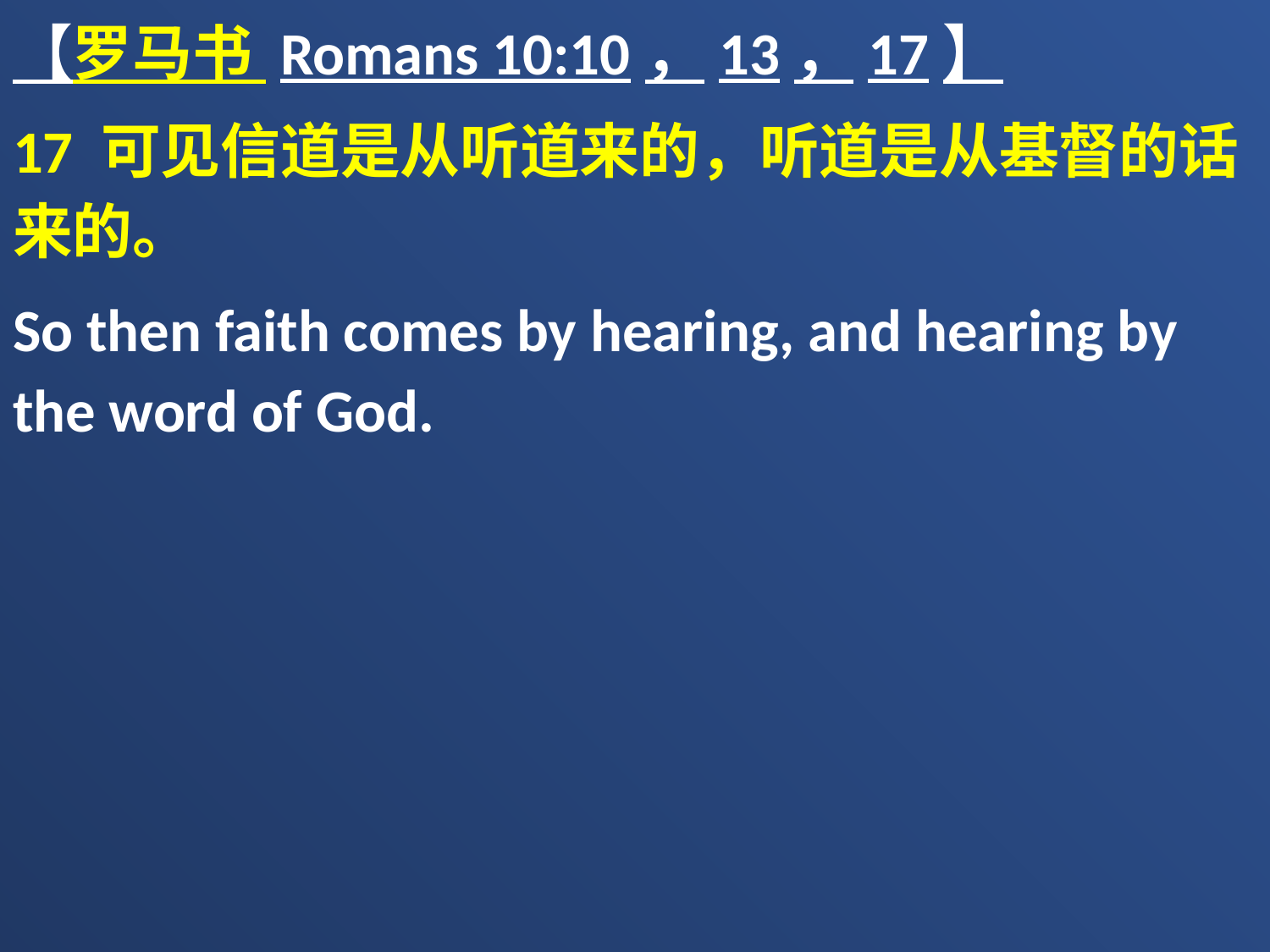

【罗马书 Romans 10:10，13，17】
17 可见信道是从听道来的，听道是从基督的话来的。
So then faith comes by hearing, and hearing by the word of God.